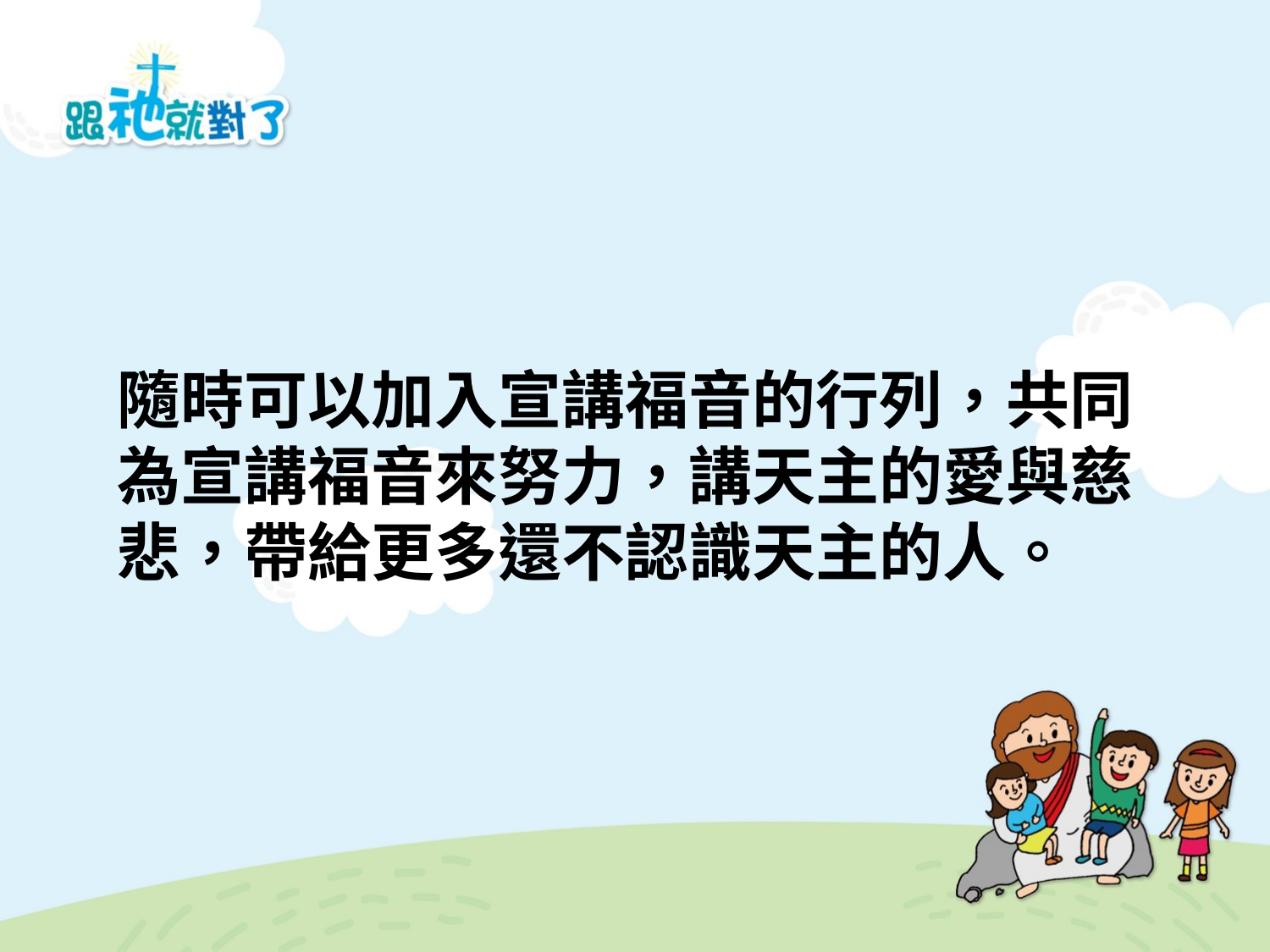

隨時可以加入宣講福音的行列，共同為宣講福音來努力，講天主的愛與慈悲，帶給更多還不認識天主的人。